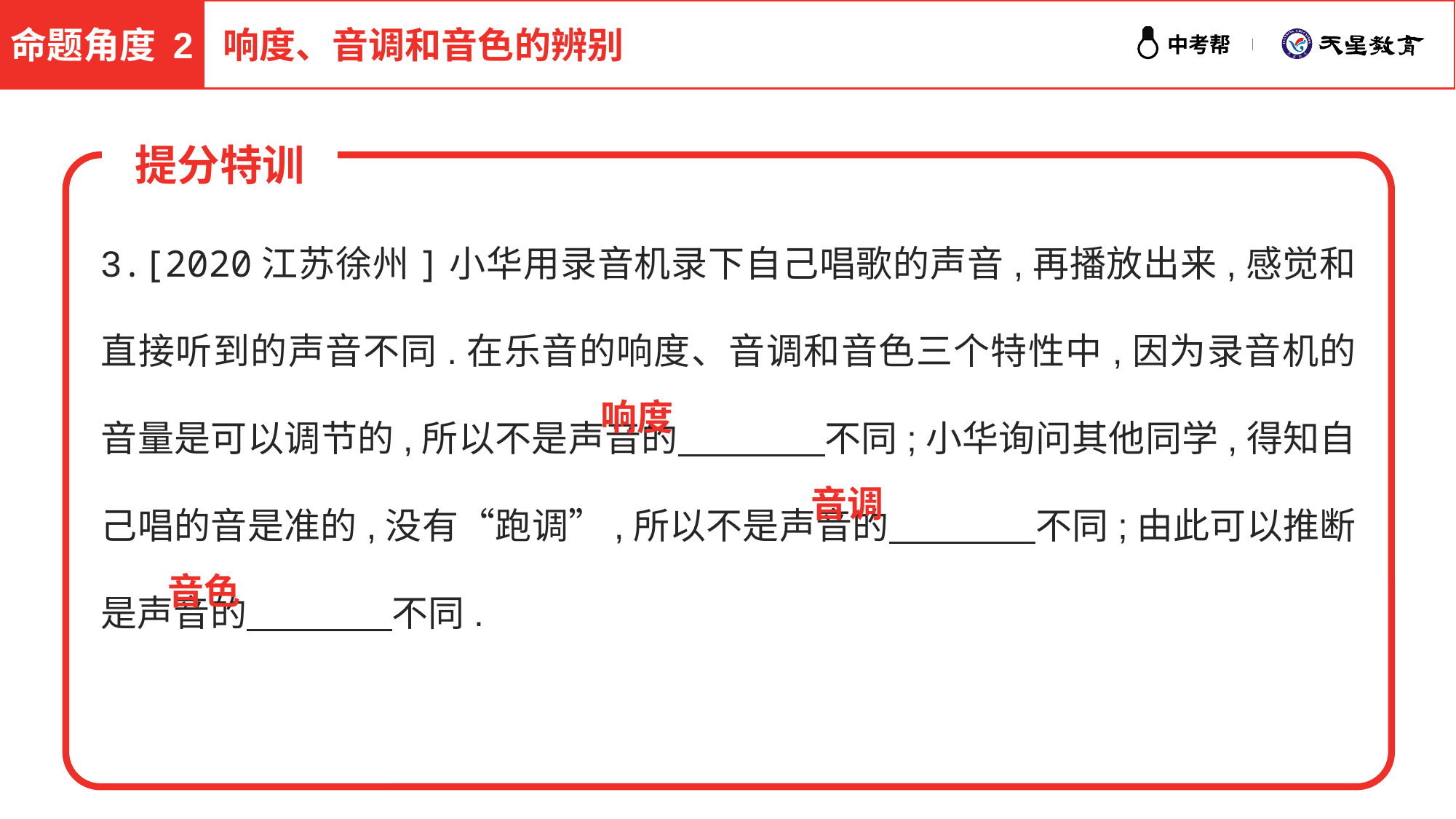

命题角度 2
响度、音调和音色的辨别
提分特训

3.[2020江苏徐州]小华用录音机录下自己唱歌的声音,再播放出来,感觉和直接听到的声音不同.在乐音的响度、音调和音色三个特性中,因为录音机的音量是可以调节的,所以不是声音的　　　　不同;小华询问其他同学,得知自己唱的音是准的,没有“跑调”,所以不是声音的　　　　不同;由此可以推断是声音的　　　　不同.
响度
音调
音色